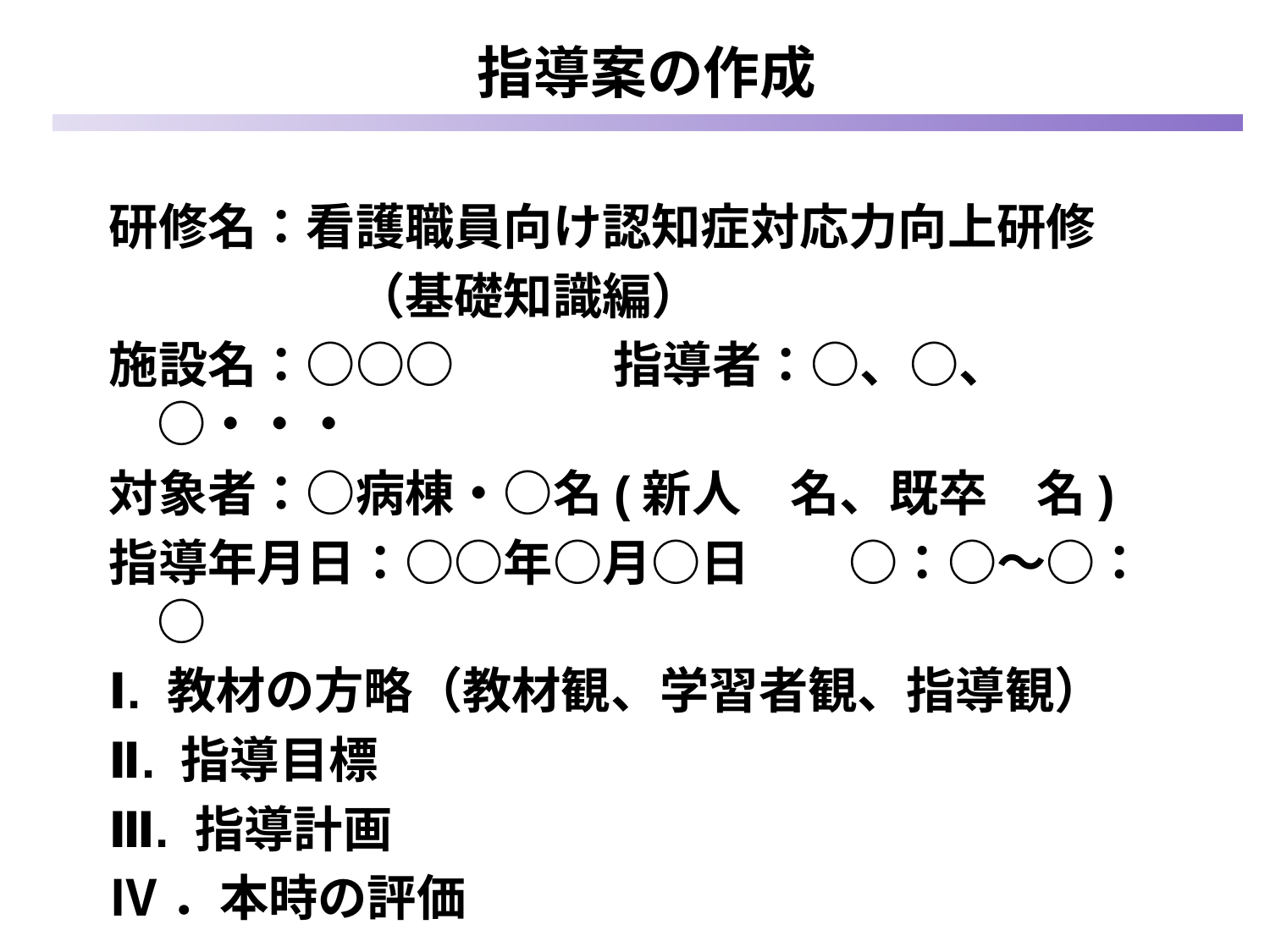

指導案の作成

研修名：看護職員向け認知症対応力向上研修
　　　　　（基礎知識編）
施設名：○○○ 　　　指導者：○、○、○・・・
対象者：○病棟・○名(新人　名、既卒　名)
指導年月日：○○年○月○日　　○：○～○：○
Ⅰ. 教材の方略（教材観、学習者観、指導観）
Ⅱ. 指導目標
Ⅲ. 指導計画
Ⅳ．本時の評価